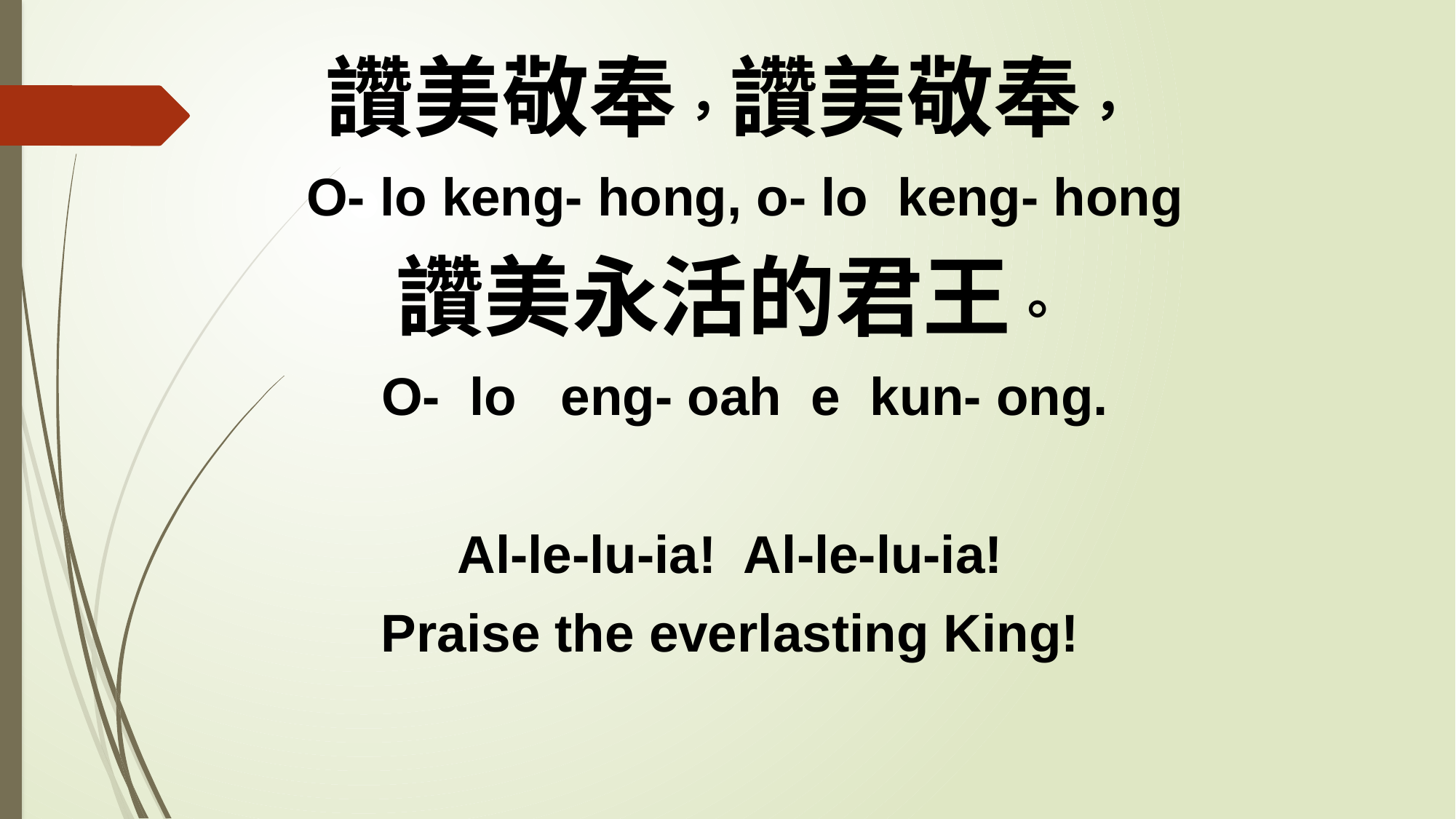

讚美敬奉，讚美敬奉，
  O- lo keng- hong, o- lo  keng- hong
讚美永活的君王。
  O-  lo   eng- oah  e  kun- ong.

Al-le-lu-ia!  Al-le-lu-ia!
Praise the everlasting King!